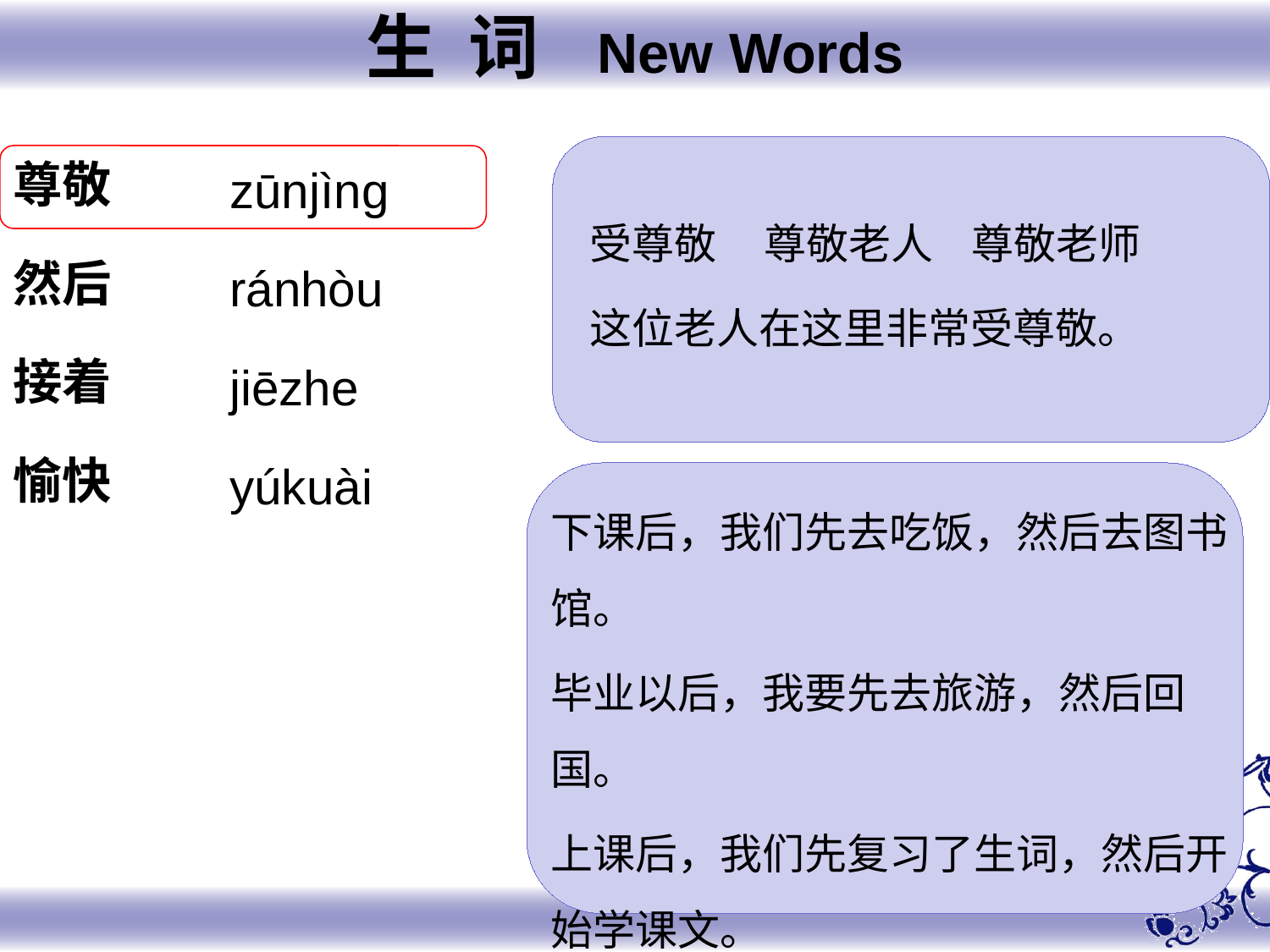

生  词   New Words
尊敬
然后
接着
愉快
zūnjìng
ránhòu
jiēzhe
yúkuài

受尊敬     尊敬老人    尊敬老师
这位老人在这里非常受尊敬。

下课后，我们先去吃饭，然后去图书馆。
毕业以后，我要先去旅游，然后回国。
上课后，我们先复习了生词，然后开始学课文。